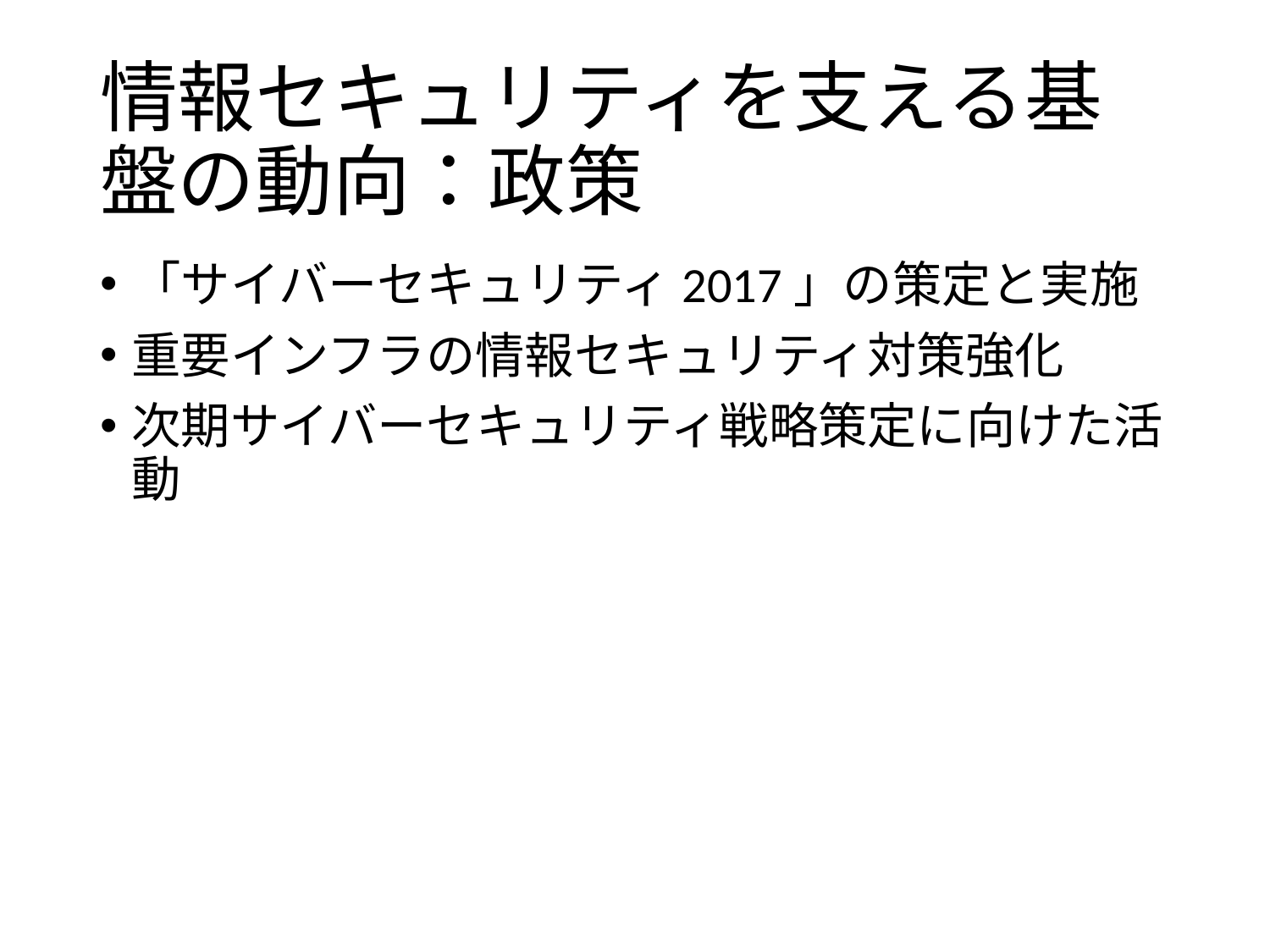

# 情報セキュリティを支える基盤の動向：政策
「サイバーセキュリティ2017」の策定と実施
重要インフラの情報セキュリティ対策強化
次期サイバーセキュリティ戦略策定に向けた活動